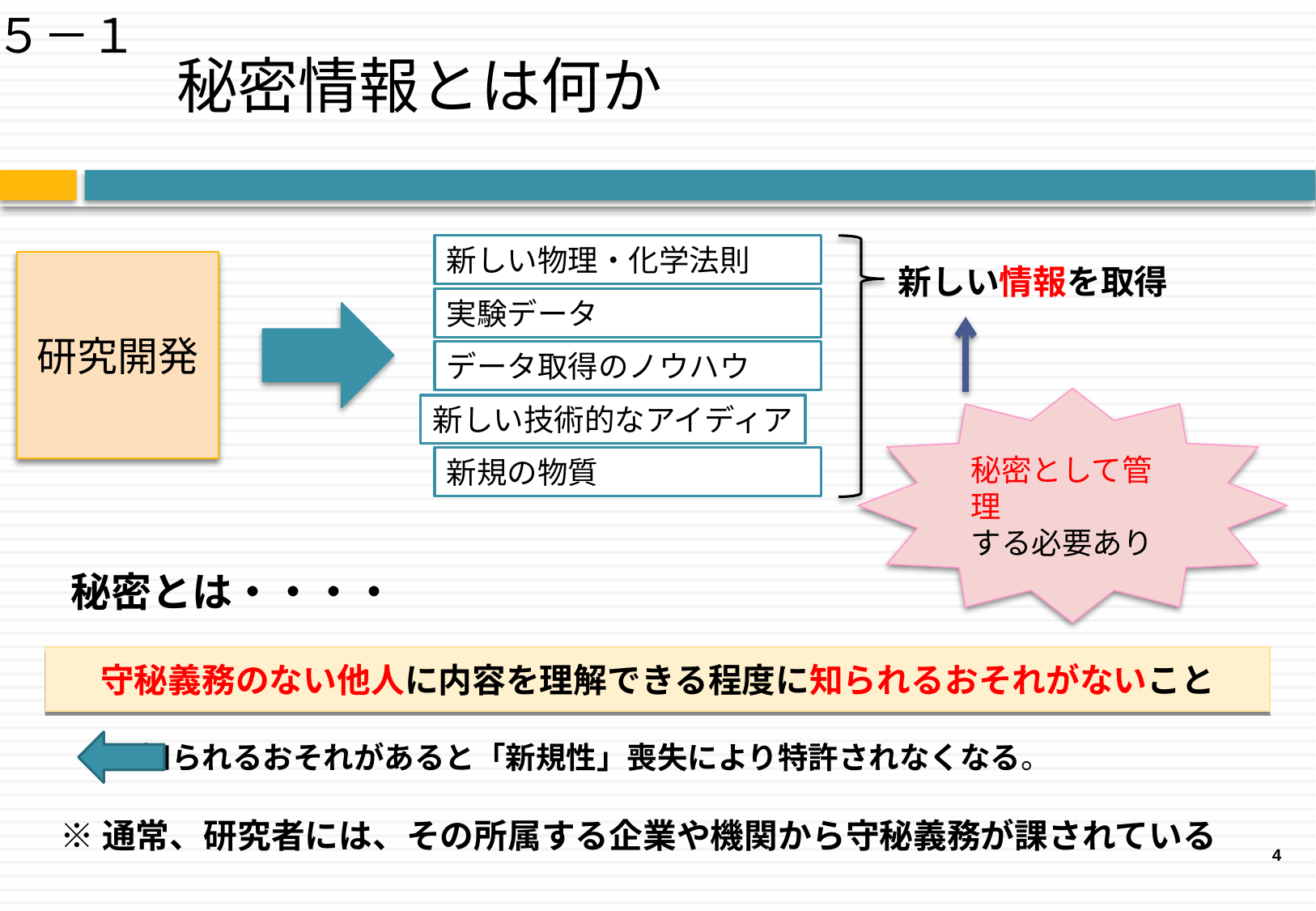

５－１
# 秘密情報とは何か
新しい物理・化学法則

研究開発
新しい情報を取得
実験データ

データ取得のノウハウ
秘密として管理
する必要あり
新しい技術的なアイディア
新規の物質
秘密とは・・・・
守秘義務のない他人に内容を理解できる程度に知られるおそれがないこと

知られるおそれがあると「新規性」喪失により特許されなくなる。
※通常、研究者には、その所属する企業や機関から守秘義務が課されている
4